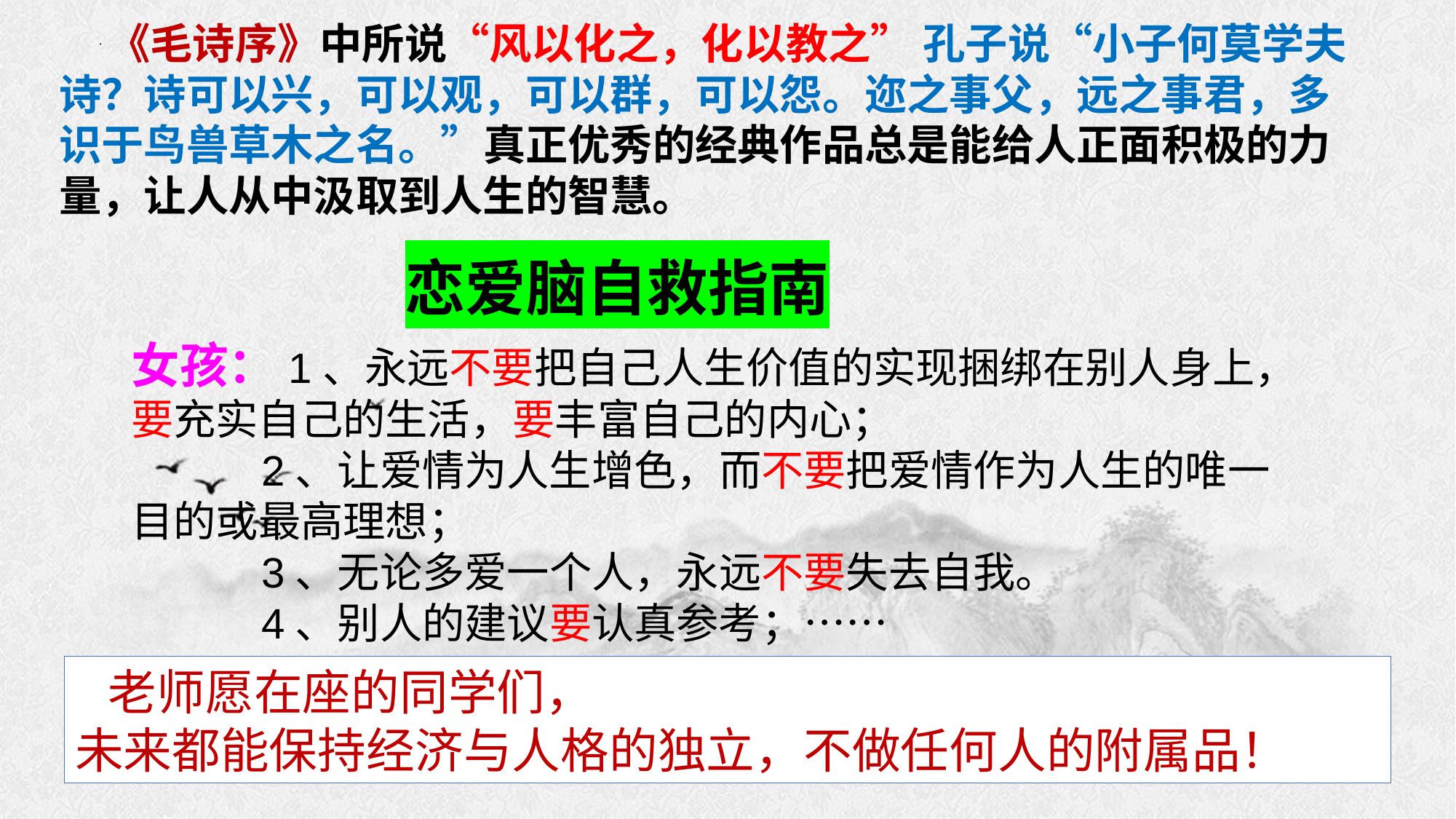

《毛诗序》中所说“风以化之，化以教之” 孔子说“小子何莫学夫诗？诗可以兴，可以观，可以群，可以怨。迩之事父，远之事君，多识于鸟兽草木之名。”真正优秀的经典作品总是能给人正面积极的力量，让人从中汲取到人生的智慧。
恋爱脑自救指南
女孩：1、永远不要把自己人生价值的实现捆绑在别人身上，要充实自己的生活，要丰富自己的内心；
           2、让爱情为人生增色，而不要把爱情作为人生的唯一目的或最高理想；
           3、无论多爱一个人，永远不要失去自我。
           4、别人的建议要认真参考；……
  老师愿在座的同学们，
未来都能保持经济与人格的独立，不做任何人的附属品！
男孩：要有担当、有责任心，提高自身品德修养，忠于爱人。